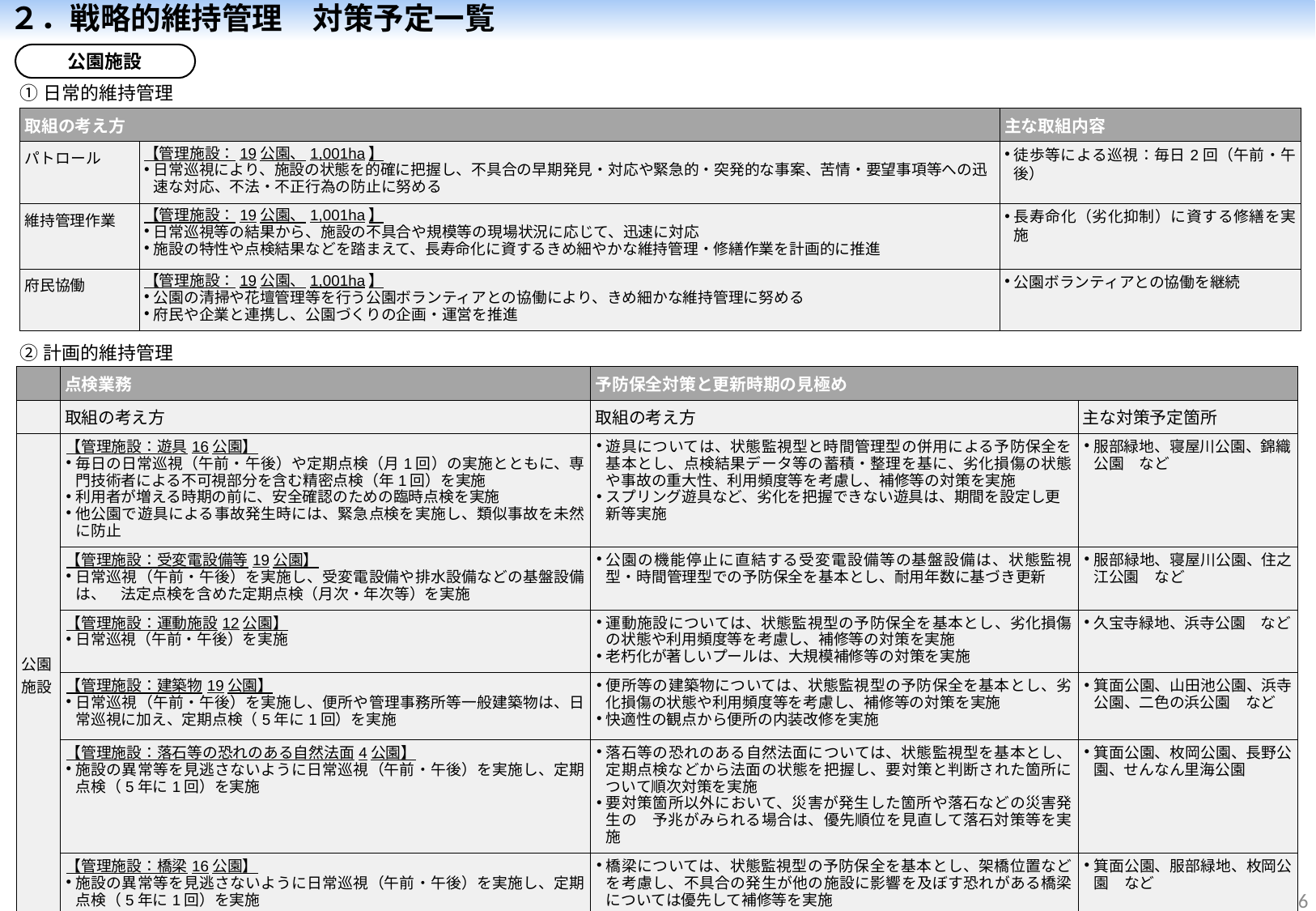

２．戦略的維持管理　対策予定一覧
公園施設
①日常的維持管理
| 取組の考え方 |  | 主な取組内容 |
| --- | --- | --- |
| パトロール | 【管理施設：19公園、1,001ha】 日常巡視により、施設の状態を的確に把握し、不具合の早期発見・対応や緊急的・突発的な事案、苦情・要望事項等への迅速な対応、不法・不正行為の防止に努める | 徒歩等による巡視：毎日2回（午前・午後） |
| 維持管理作業 | 【管理施設：19公園、1,001ha】 日常巡視等の結果から、施設の不具合や規模等の現場状況に応じて、迅速に対応 施設の特性や点検結果などを踏まえて、長寿命化に資するきめ細やかな維持管理・修繕作業を計画的に推進 | 長寿命化（劣化抑制）に資する修繕を実施 |
| 府民協働 | 【管理施設：19公園、1,001ha】 公園の清掃や花壇管理等を行う公園ボランティアとの協働により、きめ細かな維持管理に努める 府民や企業と連携し、公園づくりの企画・運営を推進 | 公園ボランティアとの協働を継続 |
②計画的維持管理
|  | 点検業務 | 予防保全対策と更新時期の見極め |  |
| --- | --- | --- | --- |
|  | 取組の考え方 | 取組の考え方 | 主な対策予定箇所 |
| 公園施設 | 【管理施設：遊具16公園】 毎日の日常巡視（午前・午後）や定期点検（月1回）の実施とともに、専門技術者による不可視部分を含む精密点検（年1回）を実施 利用者が増える時期の前に、安全確認のための臨時点検を実施 他公園で遊具による事故発生時には、緊急点検を実施し、類似事故を未然に防止 | 遊具については、状態監視型と時間管理型の併用による予防保全を基本とし、点検結果データ等の蓄積・整理を基に、劣化損傷の状態や事故の重大性、利用頻度等を考慮し、補修等の対策を実施 スプリング遊具など、劣化を把握できない遊具は、期間を設定し更新等実施 | 服部緑地、寝屋川公園、錦織公園　など |
|  | 【管理施設：受変電設備等19公園】 日常巡視（午前・午後）を実施し、受変電設備や排水設備などの基盤設備は、　法定点検を含めた定期点検（月次・年次等）を実施 | 公園の機能停止に直結する受変電設備等の基盤設備は、状態監視型・時間管理型での予防保全を基本とし、耐用年数に基づき更新 | 服部緑地、寝屋川公園、住之江公園　など |
|  | 【管理施設：運動施設12公園】 日常巡視（午前・午後）を実施 | 運動施設については、状態監視型の予防保全を基本とし、劣化損傷の状態や利用頻度等を考慮し、補修等の対策を実施 老朽化が著しいプールは、大規模補修等の対策を実施 | 久宝寺緑地、浜寺公園　など |
|  | 【管理施設：建築物19公園】 日常巡視（午前・午後）を実施し、便所や管理事務所等一般建築物は、日常巡視に加え、定期点検（5年に1回）を実施 | 便所等の建築物については、状態監視型の予防保全を基本とし、劣化損傷の状態や利用頻度等を考慮し、補修等の対策を実施 快適性の観点から便所の内装改修を実施 | 箕面公園、山田池公園、浜寺公園、二色の浜公園　など |
|  | 【管理施設：落石等の恐れのある自然法面4公園】 施設の異常等を見逃さないように日常巡視（午前・午後）を実施し、定期点検（5年に1回）を実施 | 落石等の恐れのある自然法面については、状態監視型を基本とし、定期点検などから法面の状態を把握し、要対策と判断された箇所について順次対策を実施 要対策箇所以外において、災害が発生した箇所や落石などの災害発生の　予兆がみられる場合は、優先順位を見直して落石対策等を実施 | 箕面公園、枚岡公園、長野公園、せんなん里海公園 |
|  | 【管理施設：橋梁16公園】 施設の異常等を見逃さないように日常巡視（午前・午後）を実施し、定期点検（5年に1回）を実施 | 橋梁については、状態監視型の予防保全を基本とし、架橋位置などを考慮し、不具合の発生が他の施設に影響を及ぼす恐れがある橋梁については優先して補修等を実施 | 箕面公園、服部緑地、枚岡公園　など |
16